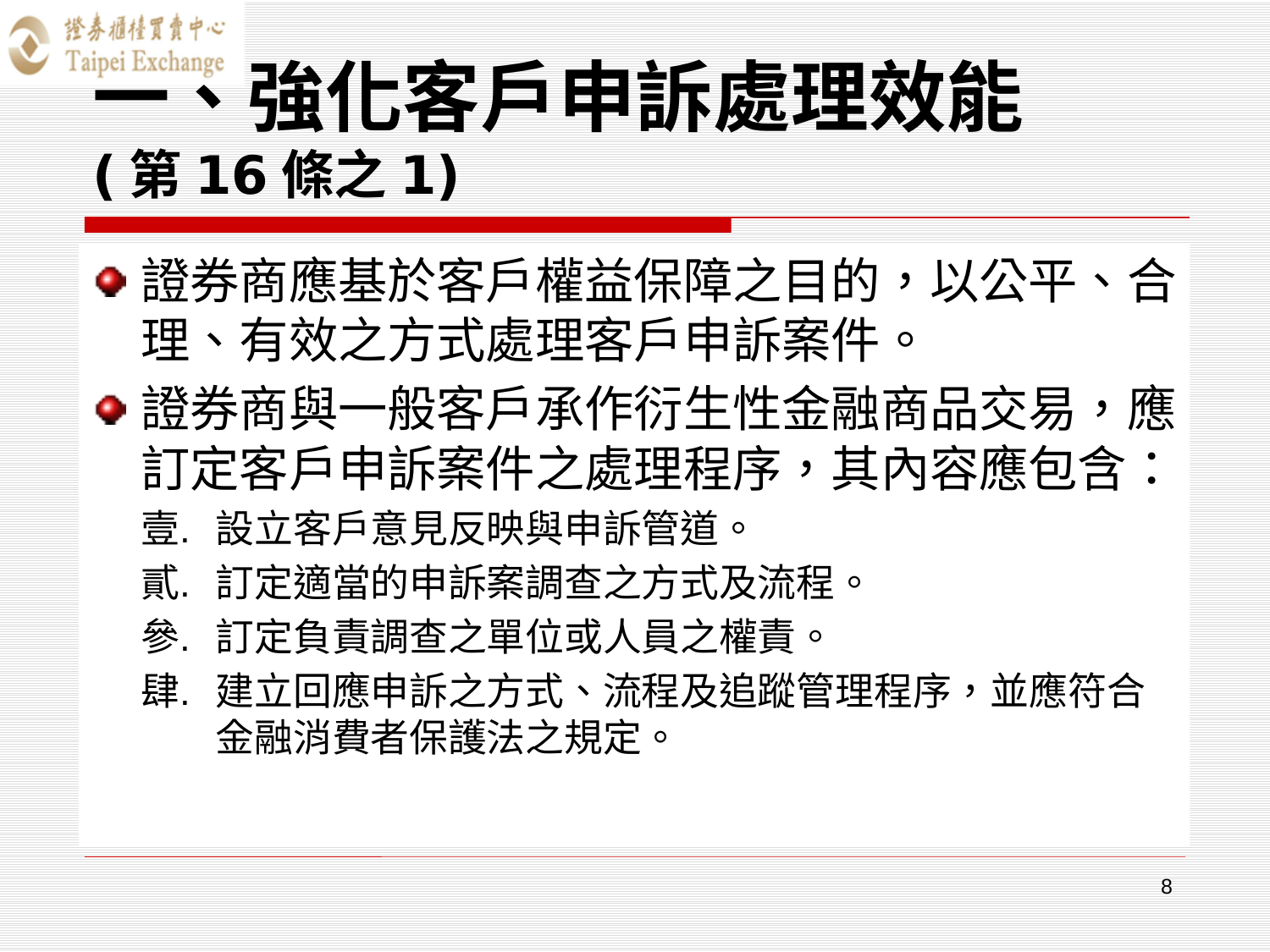

# 一、強化客戶申訴處理效能 (第16條之1)
證券商應基於客戶權益保障之目的，以公平、合理、有效之方式處理客戶申訴案件。
證券商與一般客戶承作衍生性金融商品交易，應訂定客戶申訴案件之處理程序，其內容應包含：
設立客戶意見反映與申訴管道。
訂定適當的申訴案調查之方式及流程。
訂定負責調查之單位或人員之權責。
建立回應申訴之方式、流程及追蹤管理程序，並應符合金融消費者保護法之規定。

8